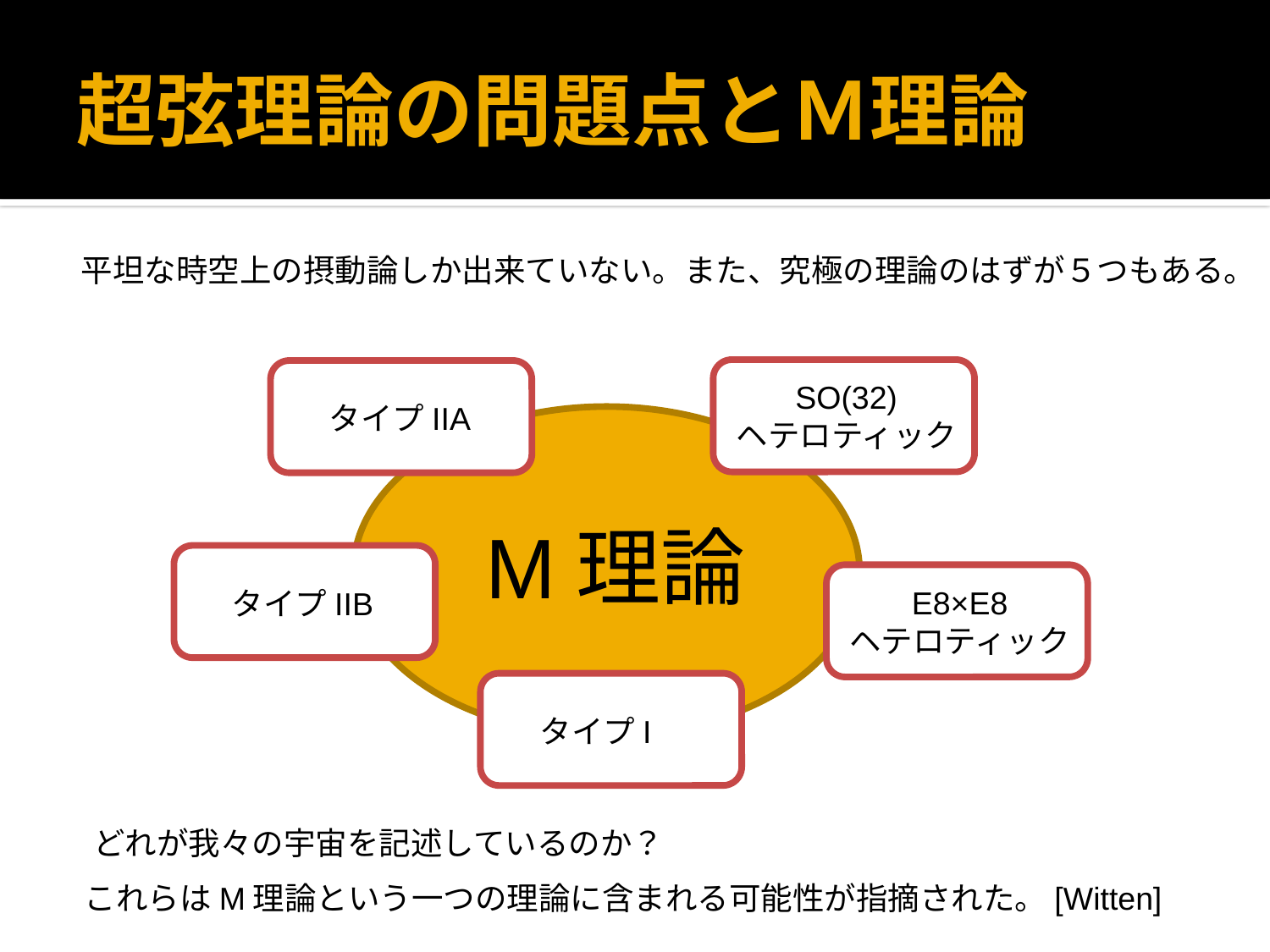

# 超弦理論の問題点とＭ理論
平坦な時空上の摂動論しか出来ていない。また、究極の理論のはずが５つもある。

SO(32)
ヘテロティック
タイプIIA

M理論

E8×E8
ヘテロティック
タイプIIB

タイプI
どれが我々の宇宙を記述しているのか？
これらはM理論という一つの理論に含まれる可能性が指摘された。[Witten]